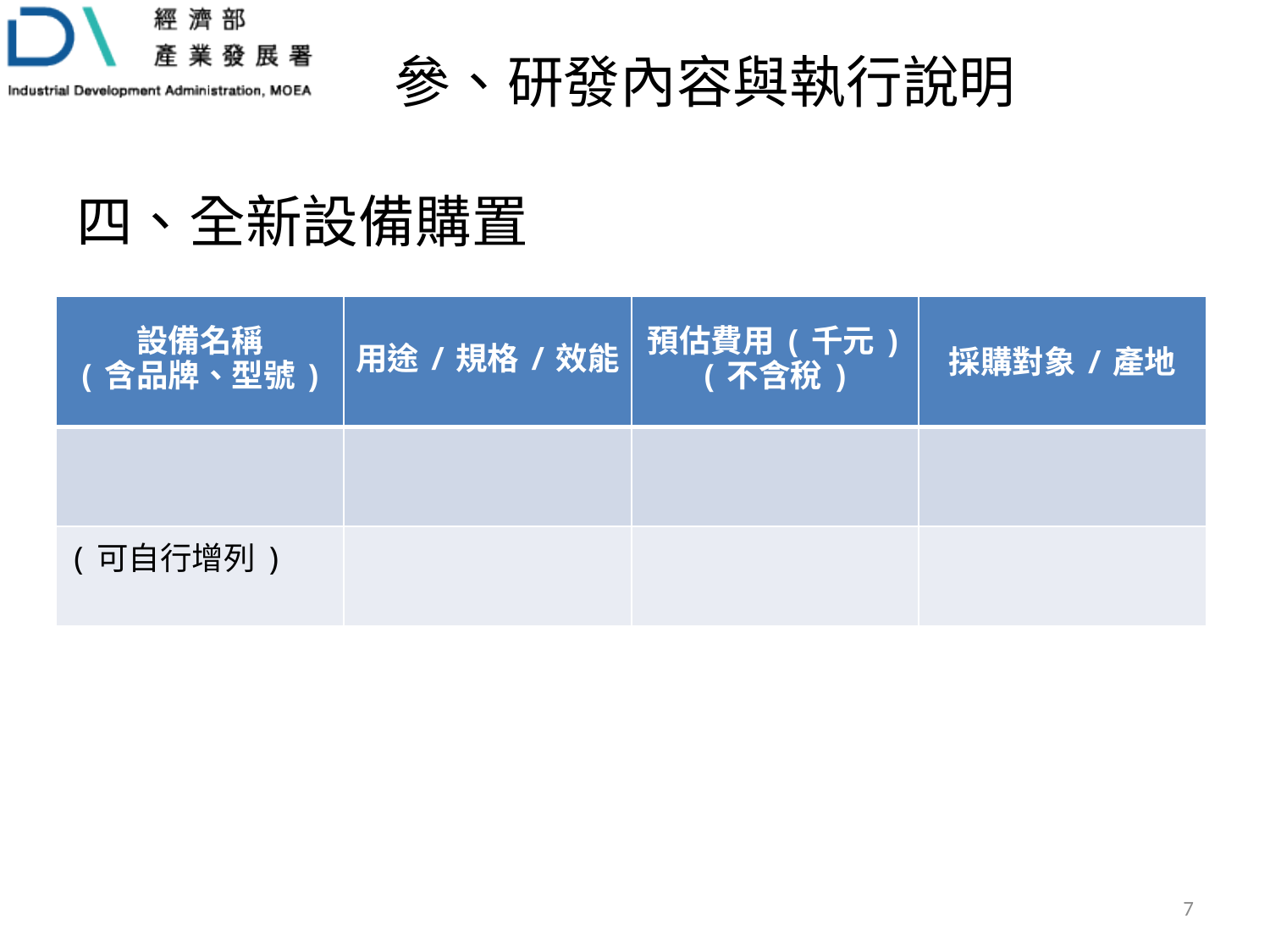

參、研發內容與執行說明
# 四、全新設備購置
| 設備名稱 (含品牌、型號) | 用途/規格/效能 | 預估費用(千元) (不含稅) | 採購對象/產地 |
| --- | --- | --- | --- |
|  |  |  |  |
| (可自行增列) |  |  |  |
7